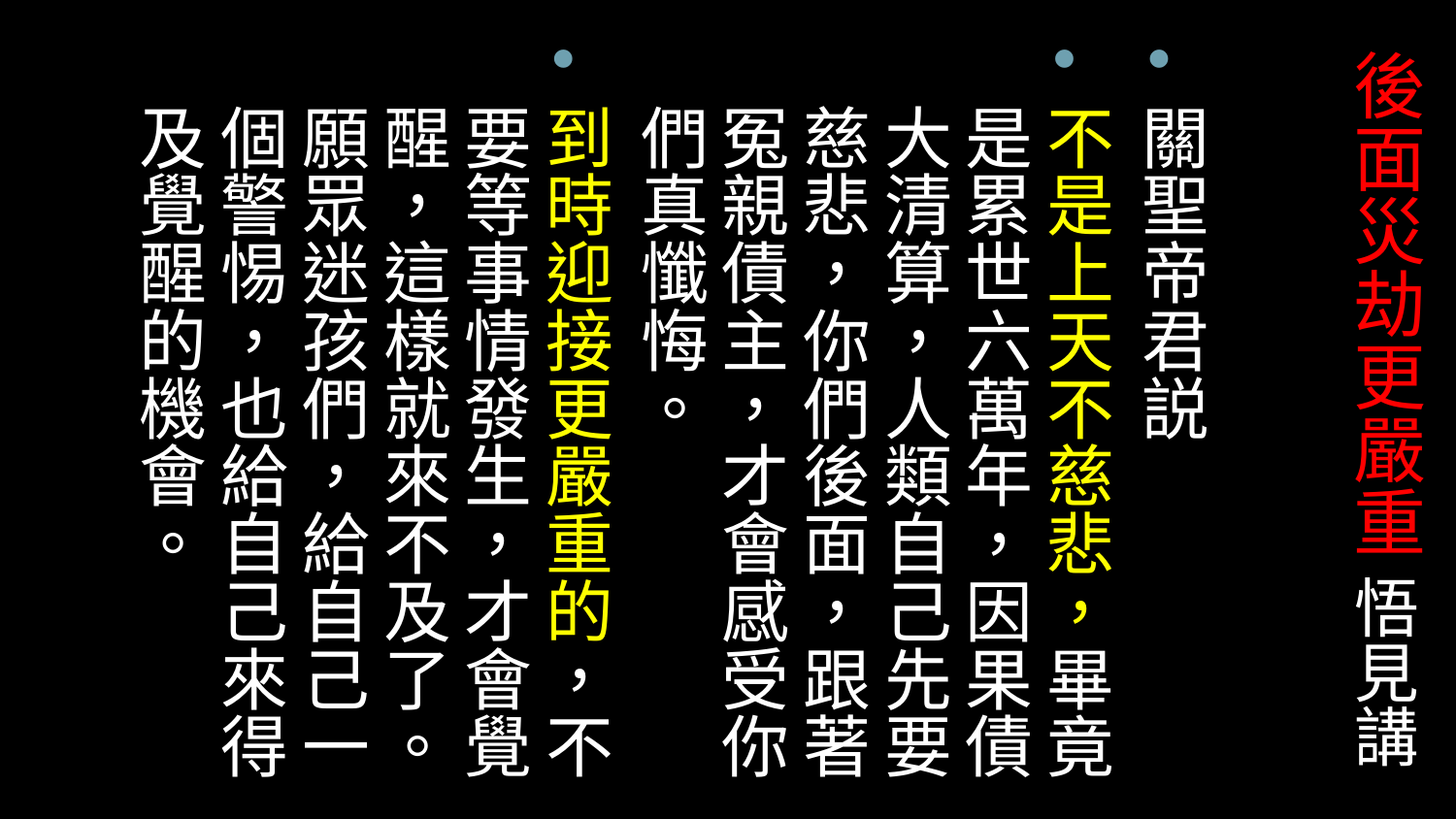

# 後面災劫更嚴重 悟見講
關聖帝君説
不是上天不慈悲，畢竟是累世六萬年，因果債大清算，人類自己先要慈悲，你們後面，跟著冤親債主，才會感受你們真懺悔。
到時迎接更嚴重的，不要等事情發生，才會覺醒，這樣就來不及了。願眾迷孩們，給自己一個警惕，也給自己來得及覺醒的機會。